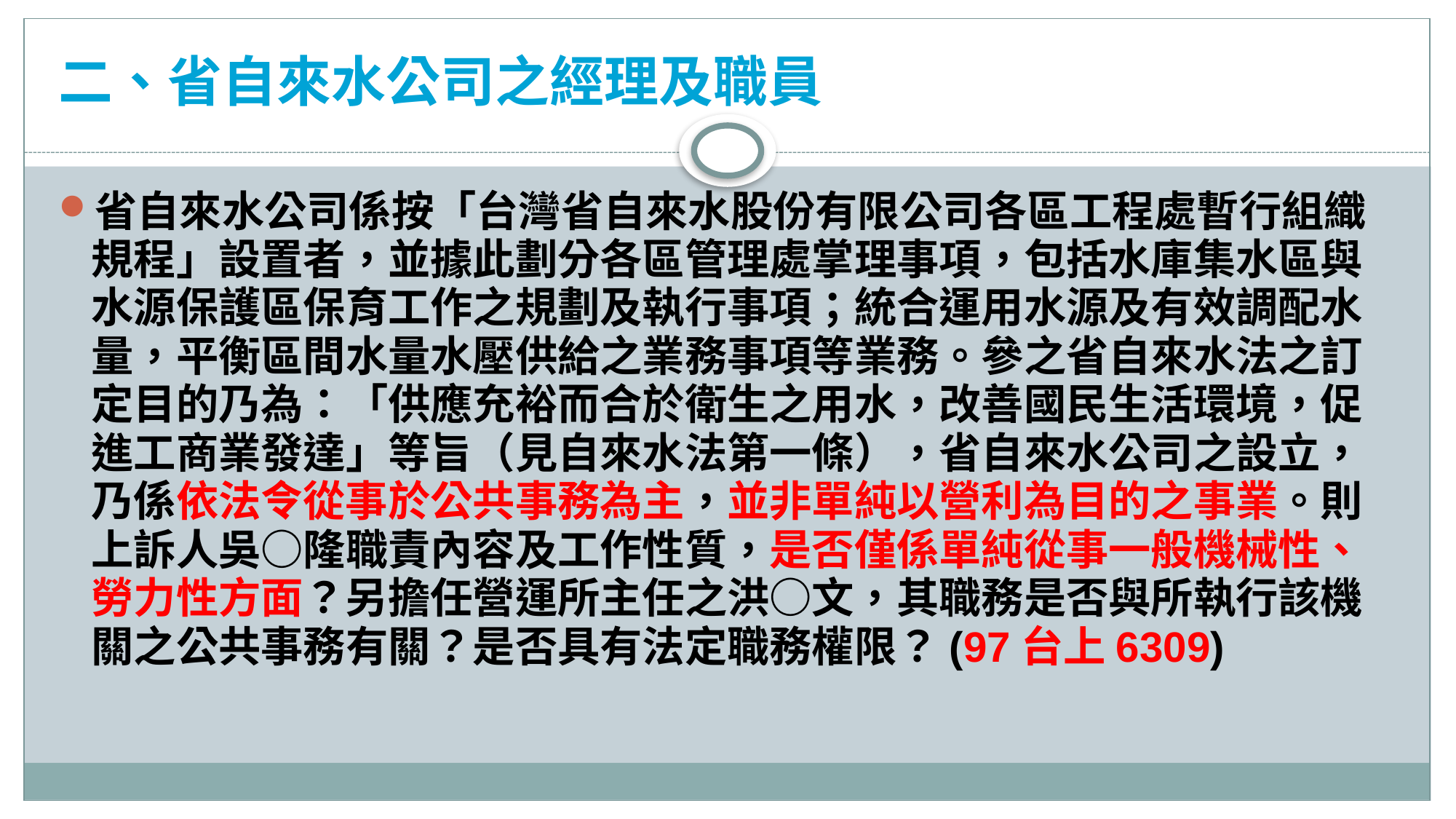

# 二、省自來水公司之經理及職員
省自來水公司係按「台灣省自來水股份有限公司各區工程處暫行組織規程」設置者，並據此劃分各區管理處掌理事項，包括水庫集水區與水源保護區保育工作之規劃及執行事項；統合運用水源及有效調配水量，平衡區間水量水壓供給之業務事項等業務。參之省自來水法之訂定目的乃為：「供應充裕而合於衛生之用水，改善國民生活環境，促進工商業發達」等旨（見自來水法第一條），省自來水公司之設立，乃係依法令從事於公共事務為主，並非單純以營利為目的之事業。則上訴人吳○隆職責內容及工作性質，是否僅係單純從事一般機械性、勞力性方面？另擔任營運所主任之洪○文，其職務是否與所執行該機關之公共事務有關？是否具有法定職務權限？(97台上6309)